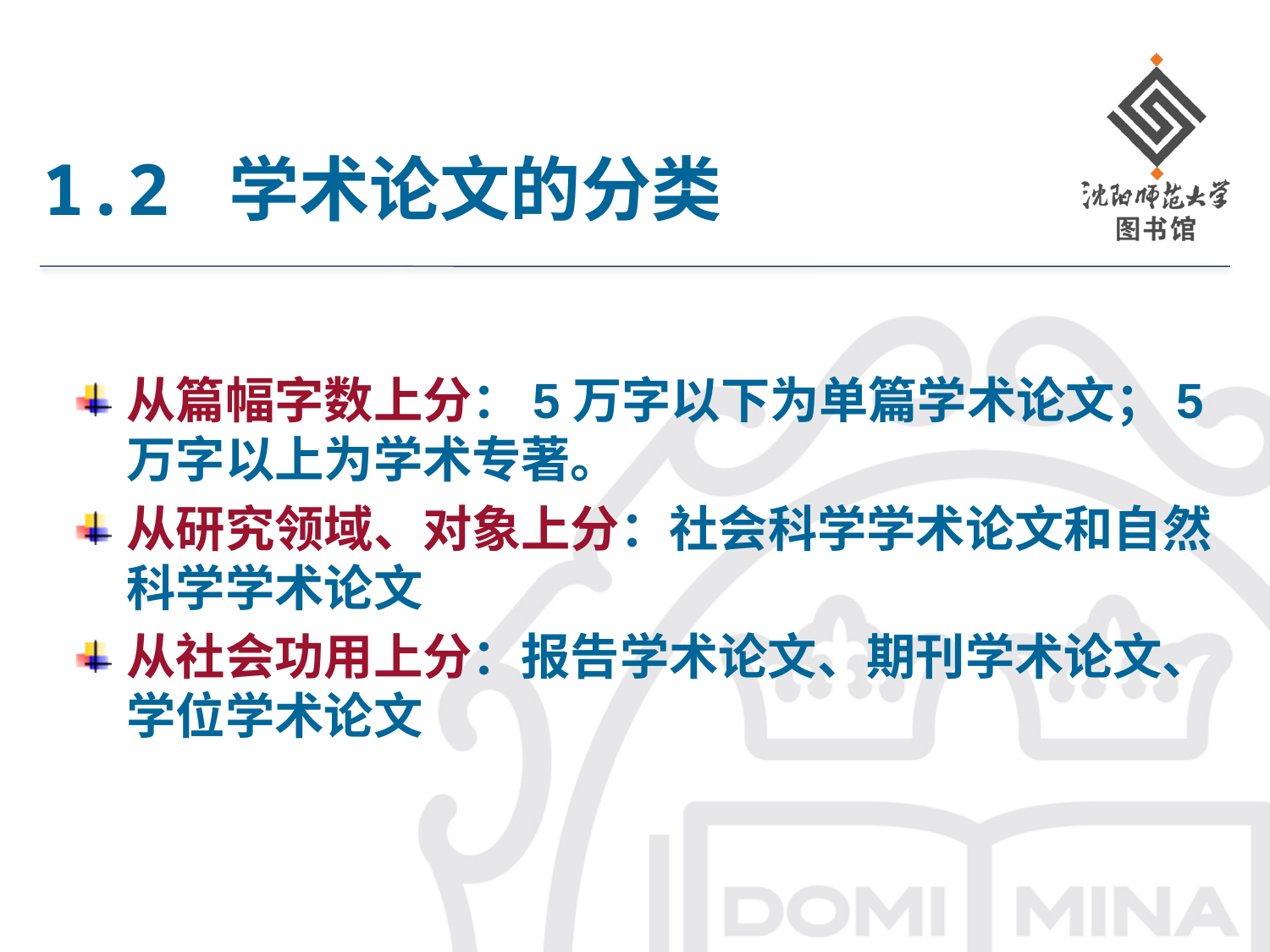

# 1.2 学术论文的分类

从篇幅字数上分：5万字以下为单篇学术论文；5万字以上为学术专著。
从研究领域、对象上分：社会科学学术论文和自然科学学术论文
从社会功用上分：报告学术论文、期刊学术论文、学位学术论文